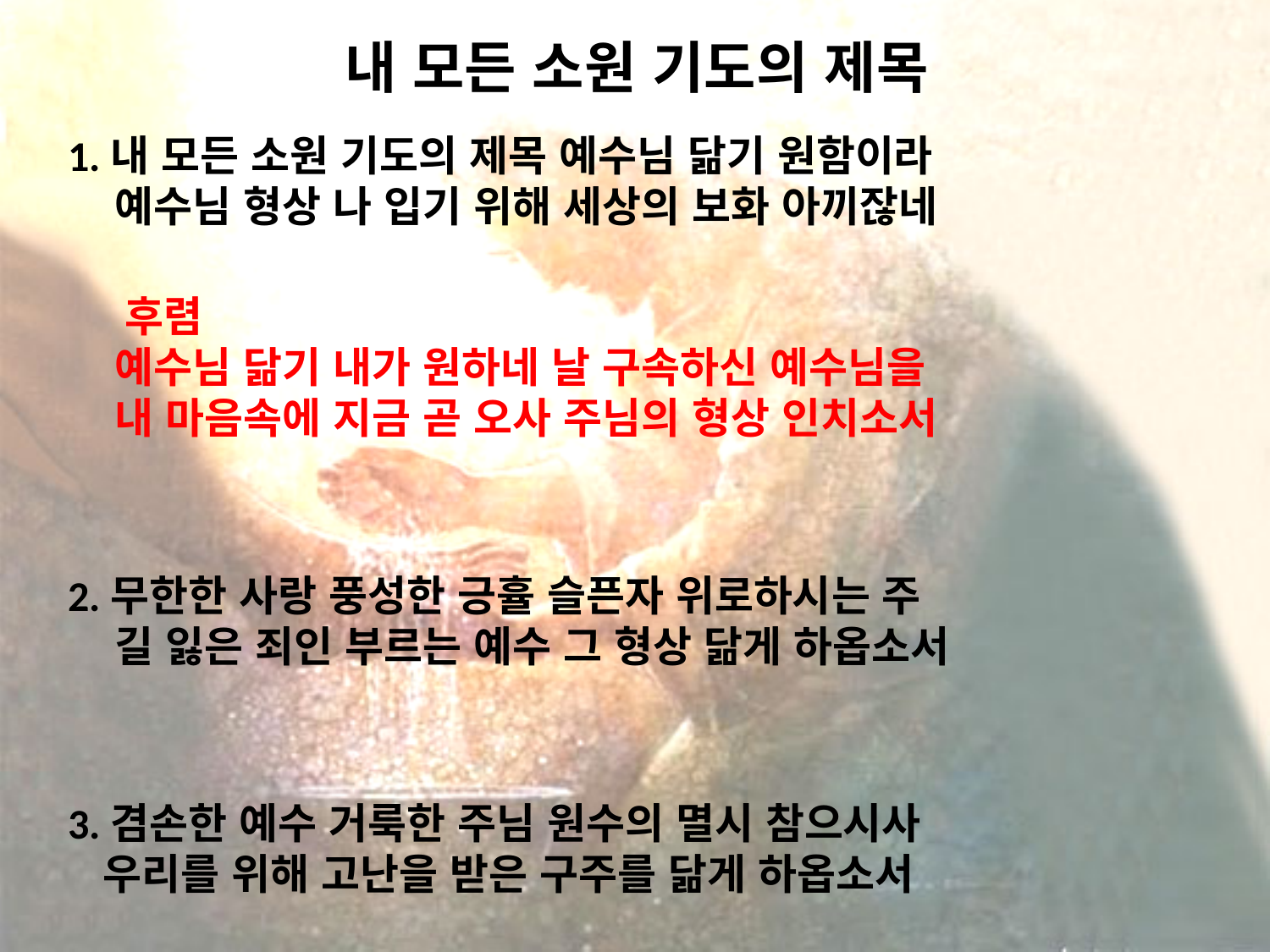

# 내 모든 소원 기도의 제목
1.내 모든 소원 기도의 제목 예수님 닮기 원함이라
    예수님 형상 나 입기 위해 세상의 보화 아끼잖네
    후렴
    예수님 닮기 내가 원하네 날 구속하신 예수님을
    내 마음속에 지금 곧 오사 주님의 형상 인치소서

2.무한한 사랑 풍성한 긍휼 슬픈자 위로하시는 주
    길 잃은 죄인 부르는 예수 그 형상 닮게 하옵소서

3.겸손한 예수 거룩한 주님 원수의 멸시 참으시사
   우리를 위해 고난을 받은 구주를 닮게 하옵소서